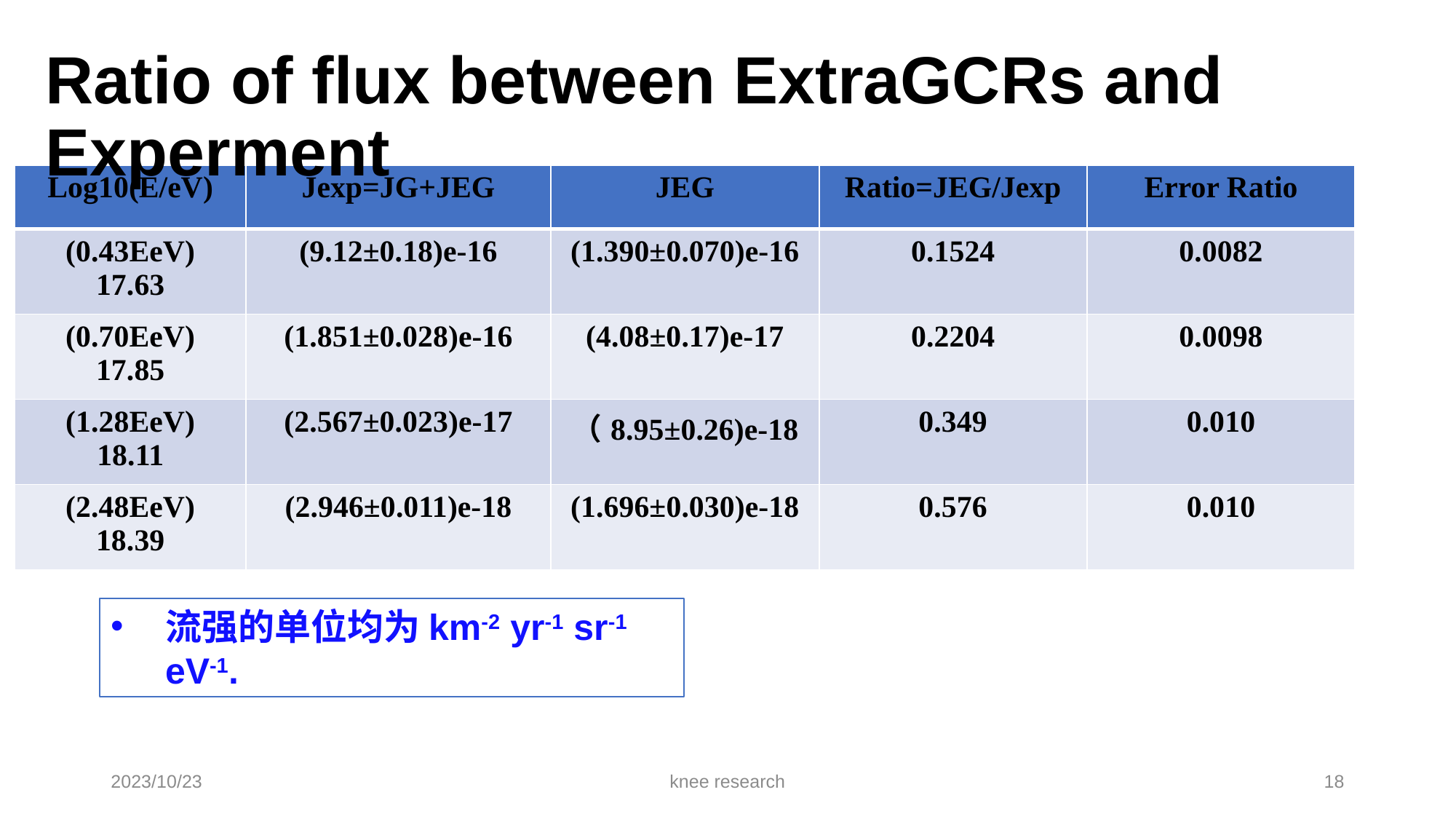

# Ratio of flux between ExtraGCRs and Experment
| Log10(E/eV) | Jexp=JG+JEG | JEG | Ratio=JEG/Jexp | Error Ratio |
| --- | --- | --- | --- | --- |
| (0.43EeV) 17.63 | (9.12±0.18)e-16 | (1.390±0.070)e-16 | 0.1524 | 0.0082 |
| (0.70EeV) 17.85 | (1.851±0.028)e-16 | (4.08±0.17)e-17 | 0.2204 | 0.0098 |
| (1.28EeV) 18.11 | (2.567±0.023)e-17 | （8.95±0.26)e-18 | 0.349 | 0.010 |
| (2.48EeV) 18.39 | (2.946±0.011)e-18 | (1.696±0.030)e-18 | 0.576 | 0.010 |
流强的单位均为km-2 yr-1 sr-1 eV-1.
2023/10/23
knee research
18